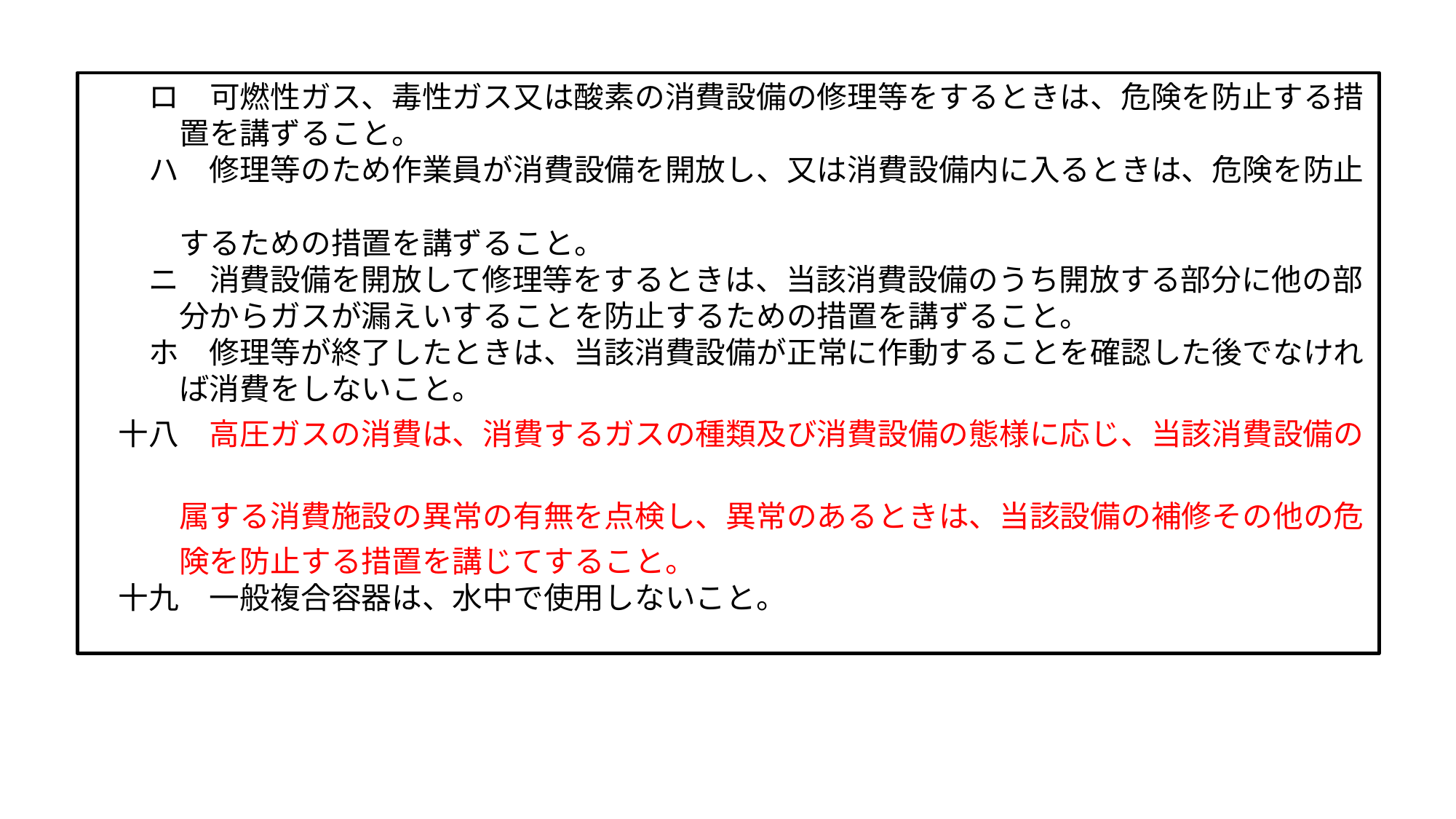

ロ　可燃性ガス、毒性ガス又は酸素の消費設備の修理等をするときは、危険を防止する措
　　　置を講ずること。
　　ハ　修理等のため作業員が消費設備を開放し、又は消費設備内に入るときは、危険を防止
　　　するための措置を講ずること。
　　ニ　消費設備を開放して修理等をするときは、当該消費設備のうち開放する部分に他の部
　　　分からガスが漏えいすることを防止するための措置を講ずること。
　　ホ　修理等が終了したときは、当該消費設備が正常に作動することを確認した後でなけれ
　　　ば消費をしないこと。
　十八　高圧ガスの消費は、消費するガスの種類及び消費設備の態様に応じ、当該消費設備の
　　　属する消費施設の異常の有無を点検し、異常のあるときは、当該設備の補修その他の危
　　　険を防止する措置を講じてすること。
　十九　一般複合容器は、水中で使用しないこと。